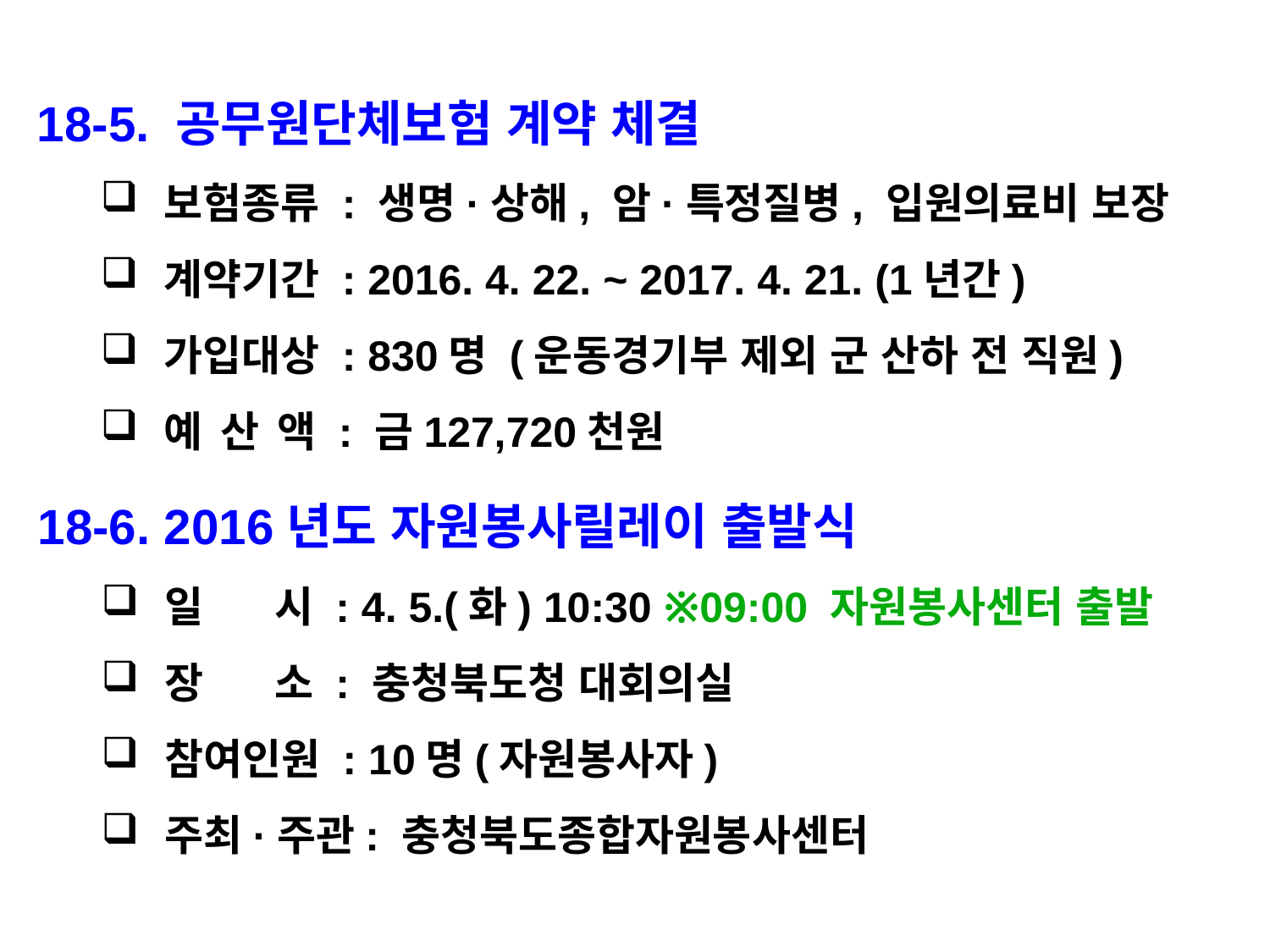

18-5. 공무원단체보험 계약 체결
보험종류 : 생명·상해, 암·특정질병, 입원의료비 보장
계약기간 : 2016. 4. 22. ~ 2017. 4. 21. (1년간)
가입대상 : 830명 (운동경기부 제외 군 산하 전 직원)
예  산  액 : 금127,720천원

18-6. 2016년도 자원봉사릴레이 출발식
일      시 : 4. 5.(화) 10:30 ※09:00 자원봉사센터 출발
장      소 : 충청북도청 대회의실
참여인원 : 10명(자원봉사자)
주최·주관: 충청북도종합자원봉사센터